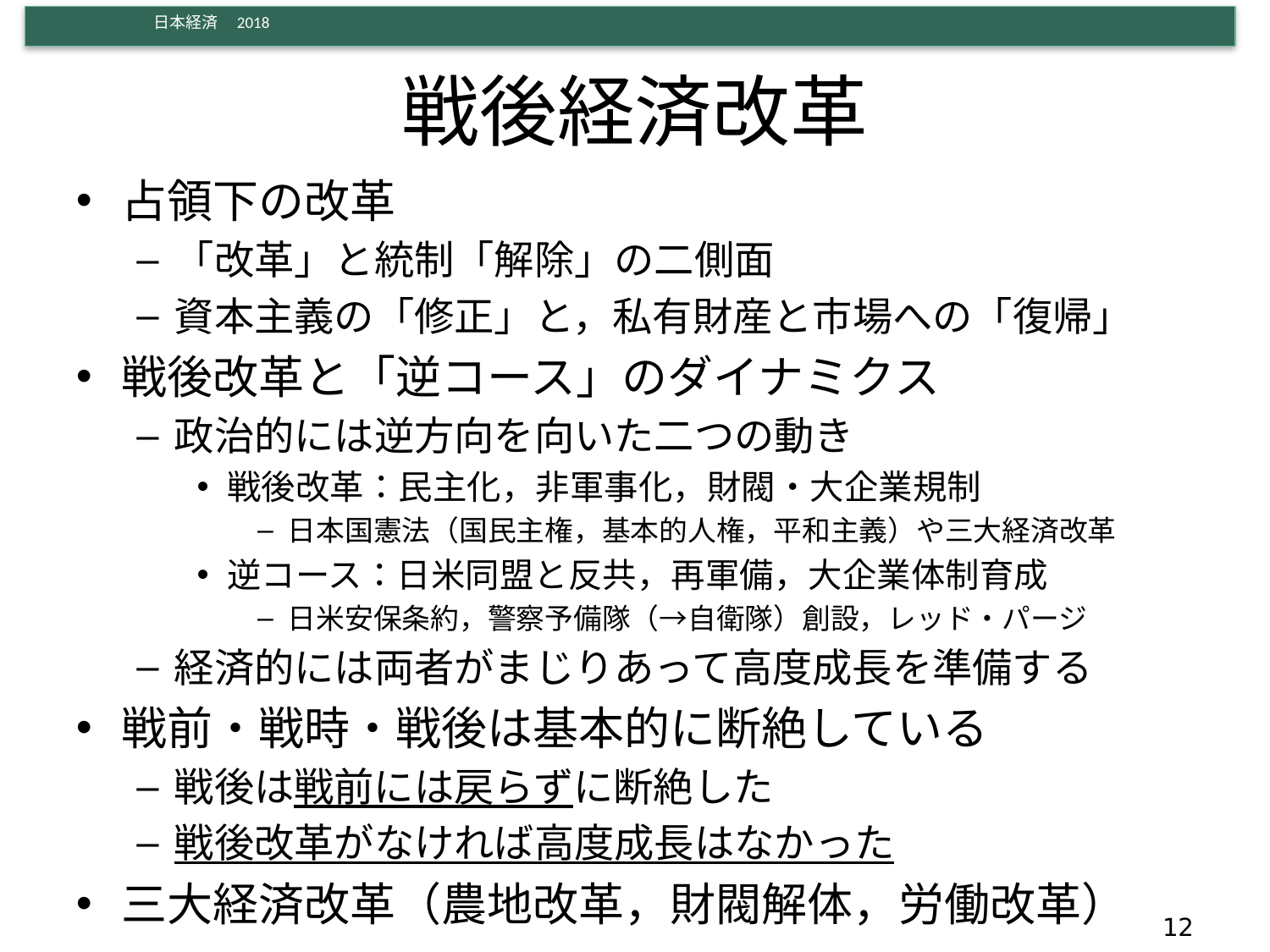

# 戦後経済改革
占領下の改革
「改革」と統制「解除」の二側面
資本主義の「修正」と，私有財産と市場への「復帰」
戦後改革と「逆コース」のダイナミクス
政治的には逆方向を向いた二つの動き
戦後改革：民主化，非軍事化，財閥・大企業規制
日本国憲法（国民主権，基本的人権，平和主義）や三大経済改革
逆コース：日米同盟と反共，再軍備，大企業体制育成
日米安保条約，警察予備隊（→自衛隊）創設，レッド・パージ
経済的には両者がまじりあって高度成長を準備する
戦前・戦時・戦後は基本的に断絶している
戦後は戦前には戻らずに断絶した
戦後改革がなければ高度成長はなかった
三大経済改革（農地改革，財閥解体，労働改革）

12